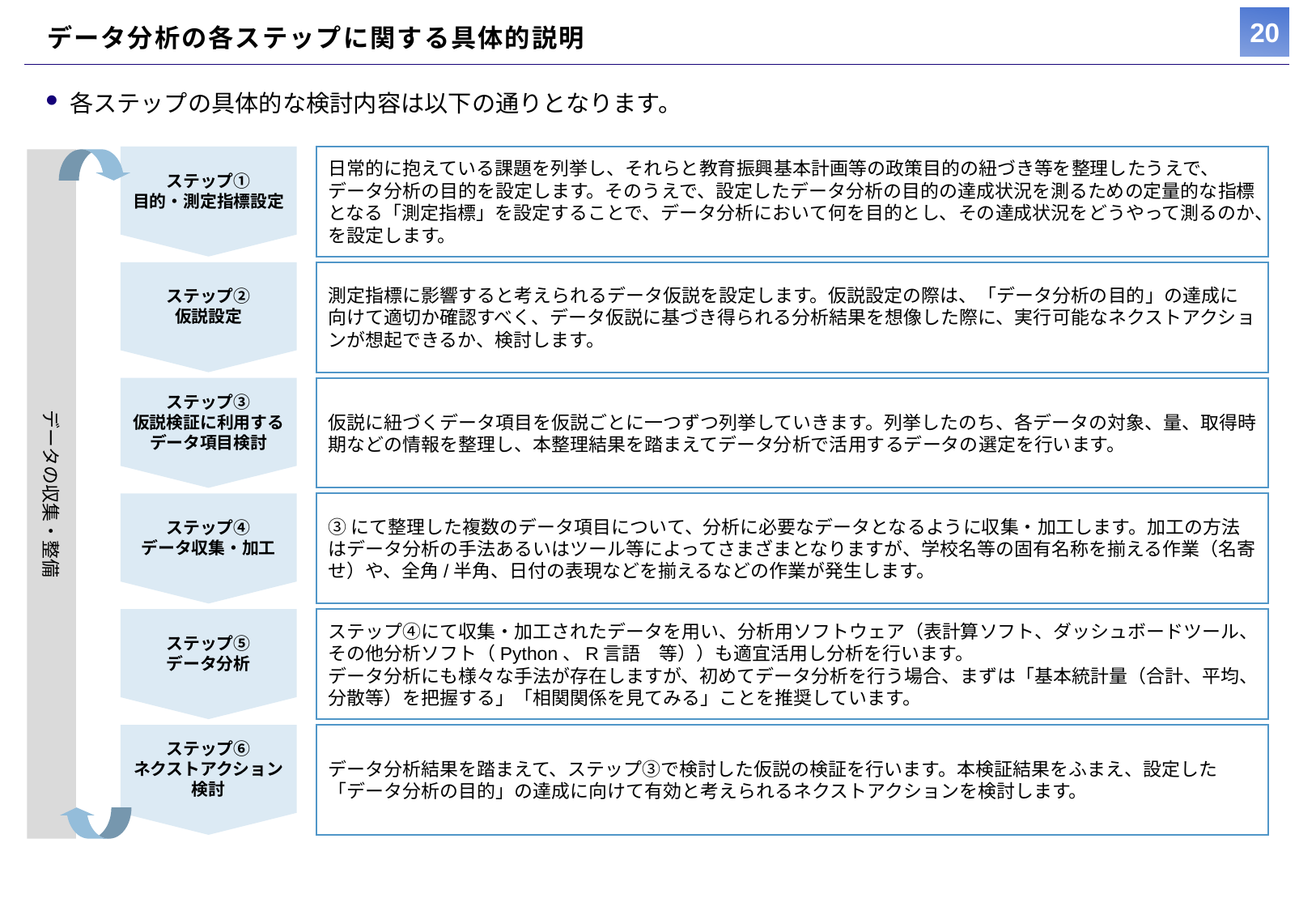

# データ分析の各ステップに関する具体的説明
各ステップの具体的な検討内容は以下の通りとなります。
ステップ①
目的・測定指標設定
日常的に抱えている課題を列挙し、それらと教育振興基本計画等の政策目的の紐づき等を整理したうえで、
データ分析の目的を設定します。そのうえで、設定したデータ分析の目的の達成状況を測るための定量的な指標となる「測定指標」を設定することで、データ分析において何を目的とし、その達成状況をどうやって測るのか、を設定します。
データの収集・整備

ステップ②
仮説設定
測定指標に影響すると考えられるデータ仮説を設定します。仮説設定の際は、「データ分析の目的」の達成に向けて適切か確認すべく、データ仮説に基づき得られる分析結果を想像した際に、実行可能なネクストアクションが想起できるか、検討します。
ステップ③
仮説検証に利用する
データ項目検討
仮説に紐づくデータ項目を仮説ごとに一つずつ列挙していきます。列挙したのち、各データの対象、量、取得時期などの情報を整理し、本整理結果を踏まえてデータ分析で活用するデータの選定を行います。
ステップ④
データ収集・加工
③にて整理した複数のデータ項目について、分析に必要なデータとなるように収集・加工します。加工の方法はデータ分析の手法あるいはツール等によってさまざまとなりますが、学校名等の固有名称を揃える作業（名寄せ）や、全角/半角、日付の表現などを揃えるなどの作業が発生します。
ステップ⑤
データ分析
ステップ④にて収集・加工されたデータを用い、分析用ソフトウェア（表計算ソフト、ダッシュボードツール、その他分析ソフト（Python、R言語　等））も適宜活用し分析を行います。
データ分析にも様々な手法が存在しますが、初めてデータ分析を行う場合、まずは「基本統計量（合計、平均、分散等）を把握する」「相関関係を見てみる」ことを推奨しています。
ステップ⑥
ネクストアクション
検討
データ分析結果を踏まえて、ステップ③で検討した仮説の検証を行います。本検証結果をふまえ、設定した「データ分析の目的」の達成に向けて有効と考えられるネクストアクションを検討します。